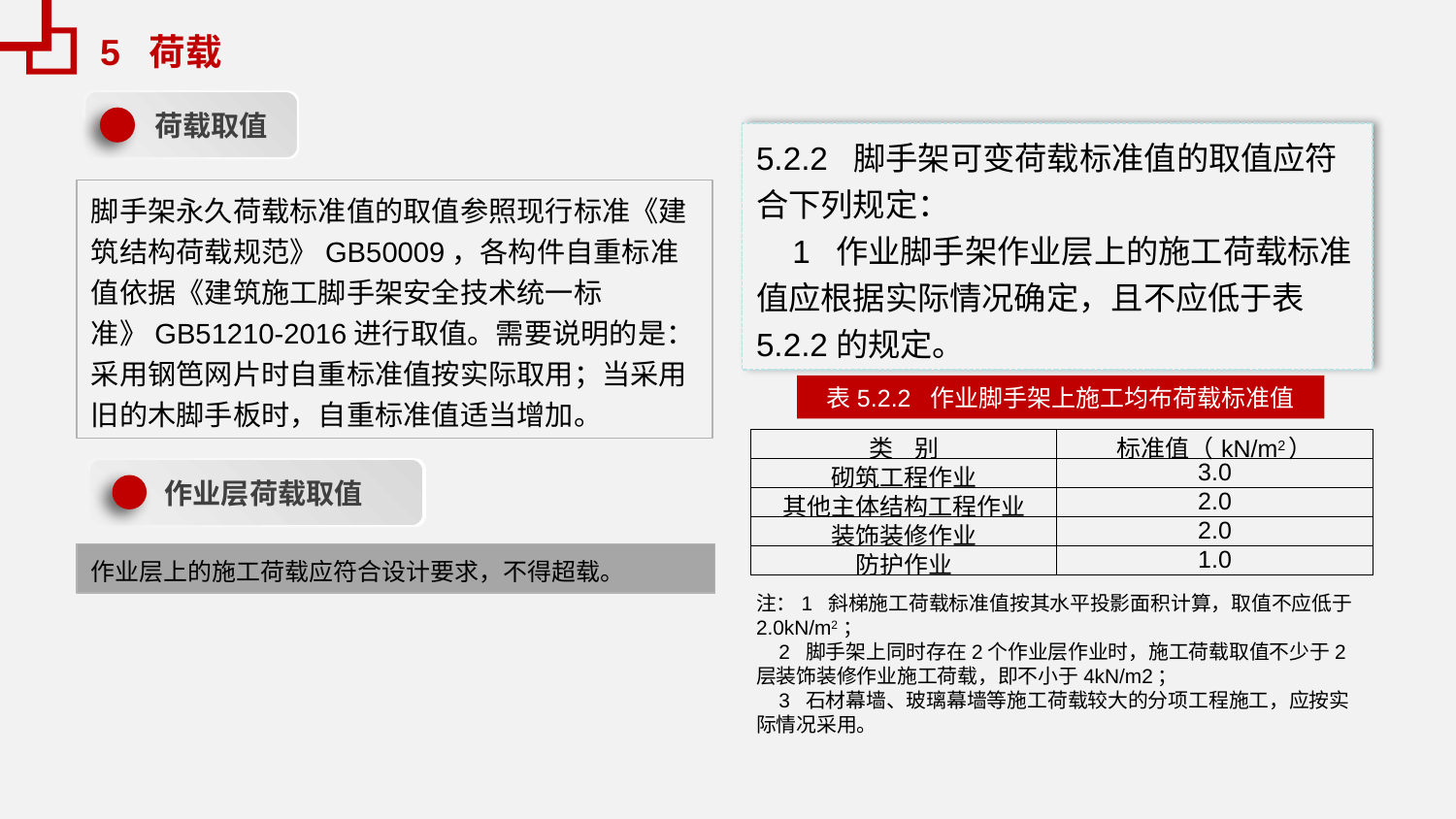

5  荷载

荷载取值
5.2.2  脚手架可变荷载标准值的取值应符合下列规定：
    1  作业脚手架作业层上的施工荷载标准值应根据实际情况确定，且不应低于表5.2.2的规定。
脚手架永久荷载标准值的取值参照现行标准《建筑结构荷载规范》GB50009，各构件自重标准值依据《建筑施工脚手架安全技术统一标准》GB51210-2016进行取值。需要说明的是：采用钢笆网片时自重标准值按实际取用；当采用旧的木脚手板时，自重标准值适当增加。
表5.2.2  作业脚手架上施工均布荷载标准值
| 类 别 | 标准值（kN/m2） |
| --- | --- |
| 砌筑工程作业 | 3.0 |
| 其他主体结构工程作业 | 2.0 |
| 装饰装修作业 | 2.0 |
| 防护作业 | 1.0 |

作业层荷载取值
作业层上的施工荷载应符合设计要求，不得超载。

注：1  斜梯施工荷载标准值按其水平投影面积计算，取值不应低于2.0kN/m2；
    2  脚手架上同时存在2个作业层作业时，施工荷载取值不少于2层装饰装修作业施工荷载，即不小于4kN/m2；
    3  石材幕墙、玻璃幕墙等施工荷载较大的分项工程施工，应按实际情况采用。